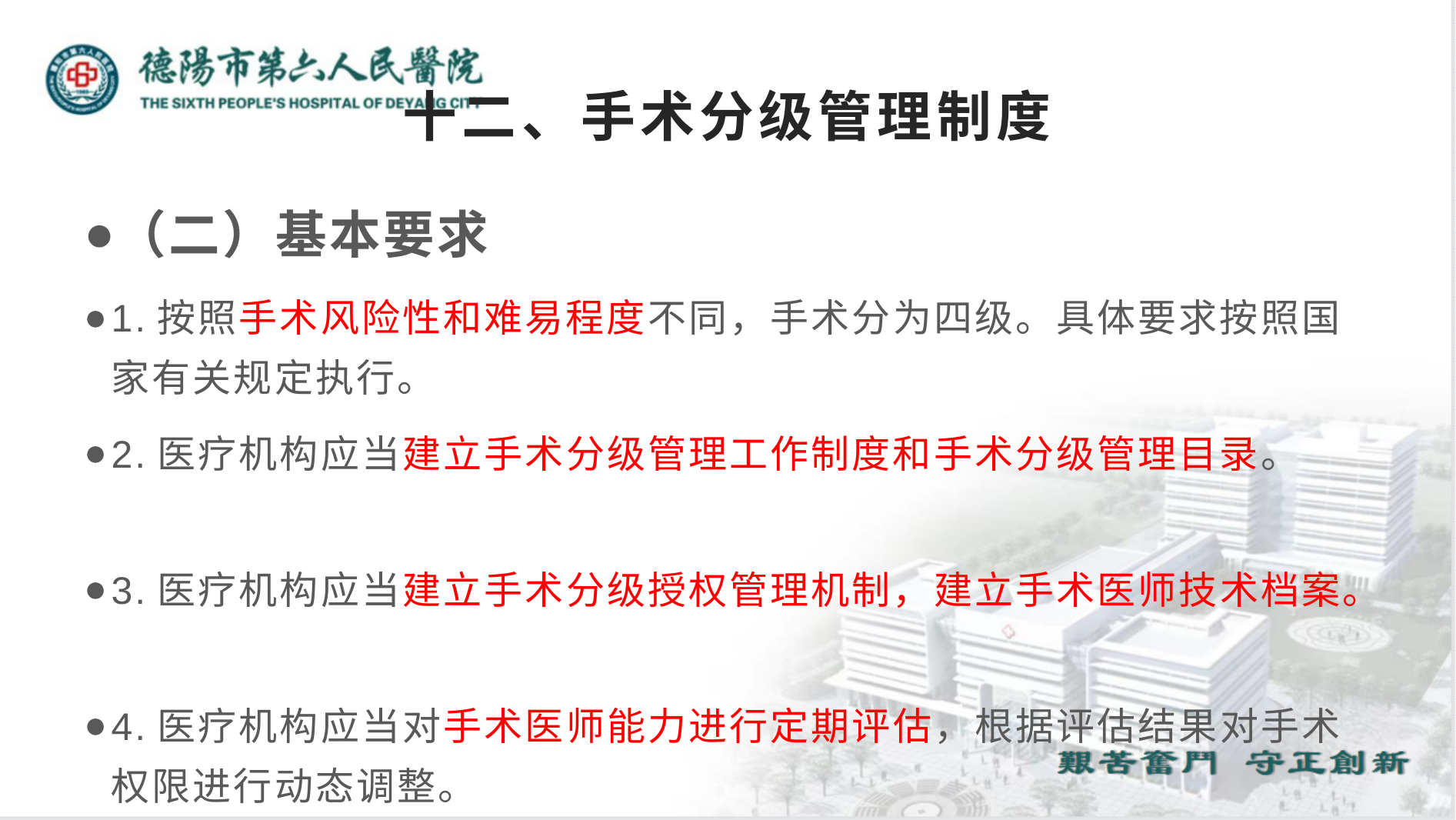

# 十二、手术分级管理制度
（二）基本要求
1.按照手术风险性和难易程度不同，手术分为四级。具体要求按照国家有关规定执行。
2.医疗机构应当建立手术分级管理工作制度和手术分级管理目录。
3.医疗机构应当建立手术分级授权管理机制，建立手术医师技术档案。
4.医疗机构应当对手术医师能力进行定期评估，根据评估结果对手术权限进行动态调整。